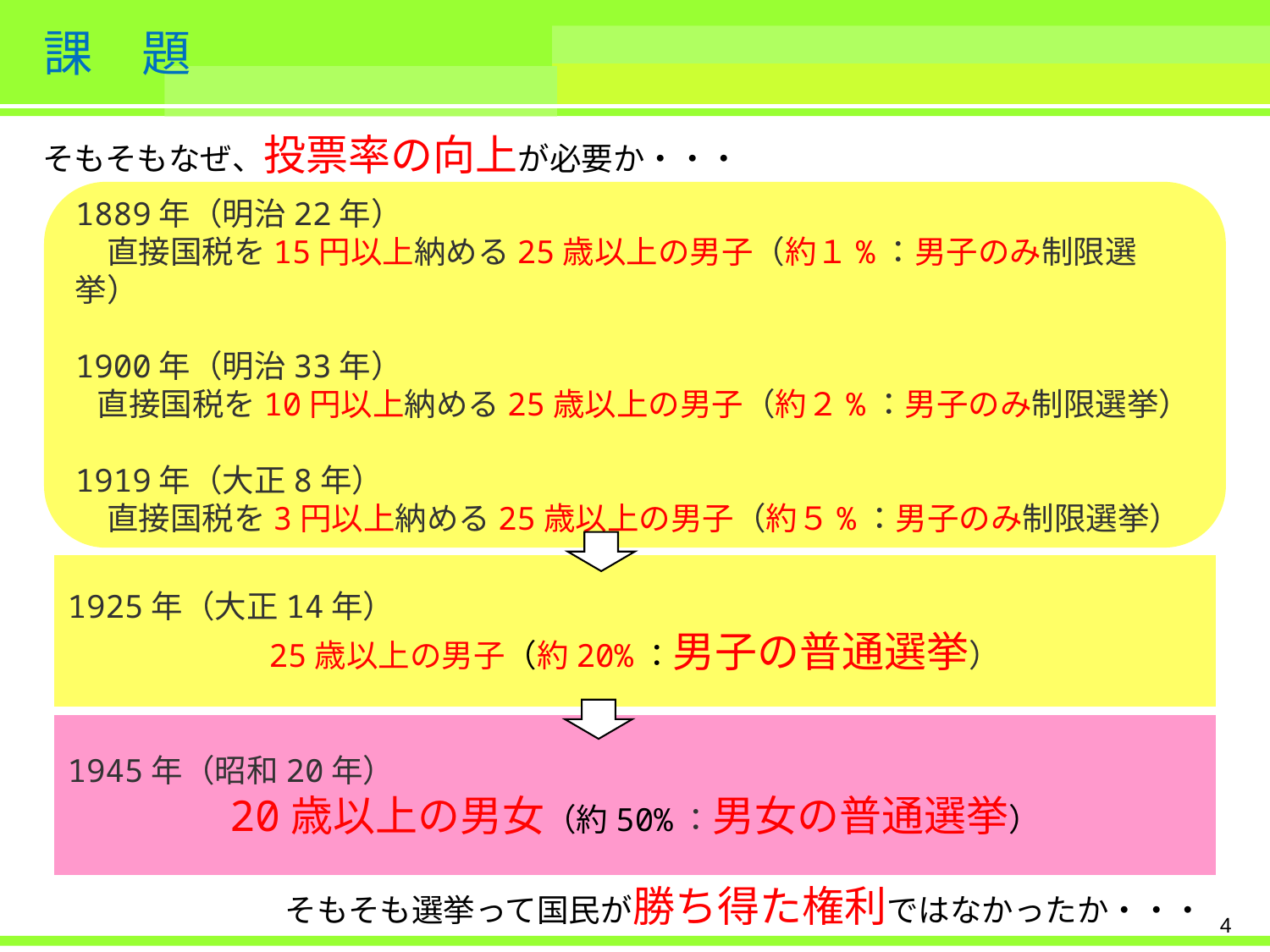

# 課　題
そもそもなぜ、投票率の向上が必要か・・・
1889年（明治22年）
　直接国税を15円以上納める25歳以上の男子（約１%：男子のみ制限選挙）

1900年（明治33年）
  直接国税を10円以上納める25歳以上の男子（約２%：男子のみ制限選挙）

1919年（大正8年）
　直接国税を3円以上納める25歳以上の男子（約５%：男子のみ制限選挙）

1925年（大正14年）
25歳以上の男子（約20%：男子の普通選挙）

1945年（昭和20年）
20歳以上の男女（約50%：男女の普通選挙）
そもそも選挙って国民が勝ち得た権利ではなかったか・・・
4